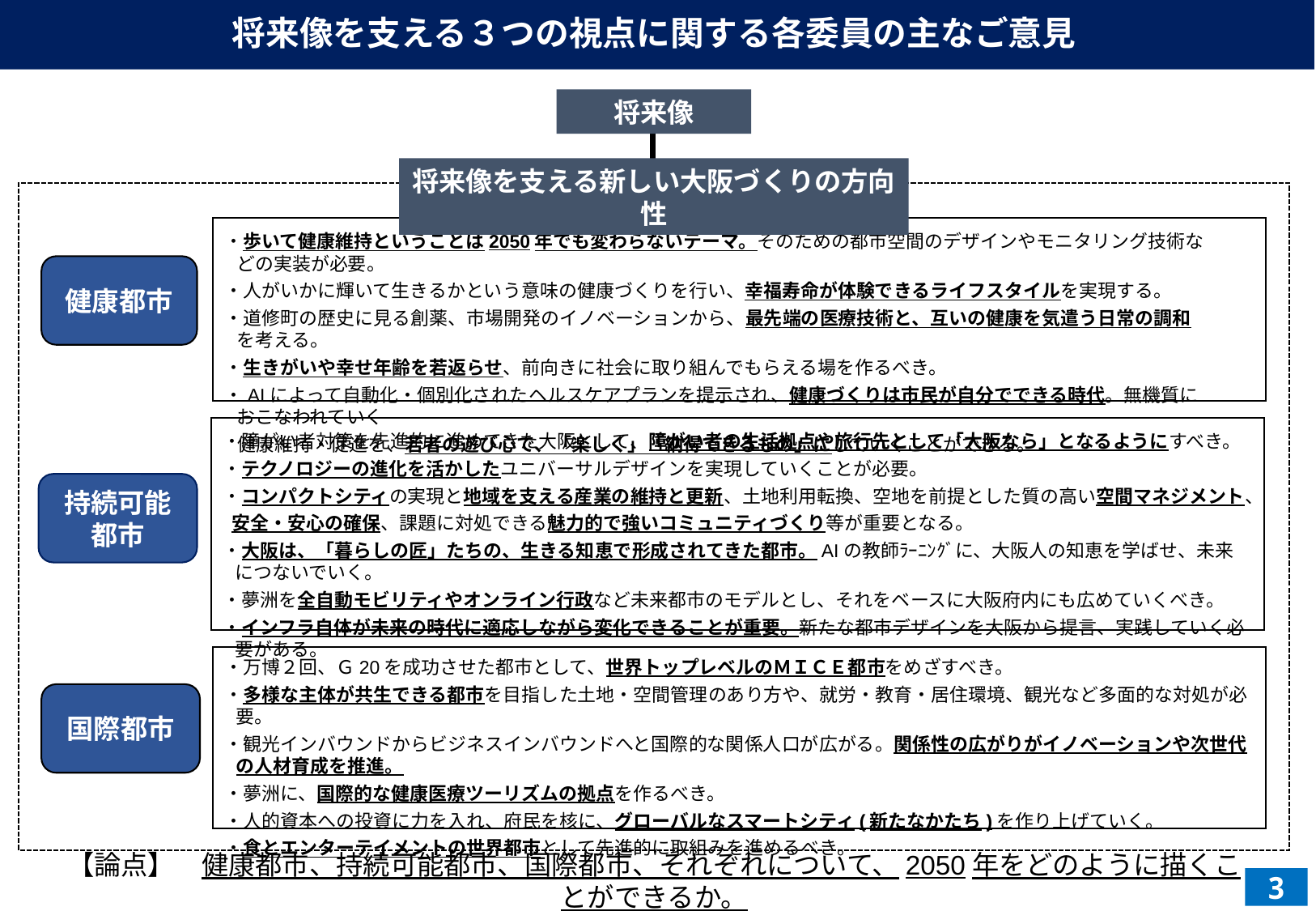

# 将来像を支える３つの視点に関する各委員の主なご意見
将来像
将来像を支える新しい大阪づくりの方向性

・歩いて健康維持ということは2050年でも変わらないテーマ。そのための都市空間のデザインやモニタリング技術などの実装が必要。
・人がいかに輝いて生きるかという意味の健康づくりを行い、幸福寿命が体験できるライフスタイルを実現する。
・道修町の歴史に見る創薬、市場開発のイノベーションから、最先端の医療技術と、互いの健康を気遣う日常の調和を考える。
・生きがいや幸せ年齢を若返らせ、前向きに社会に取り組んでもらえる場を作るべき。
・AIによって自動化・個別化されたヘルスケアプランを提示され、健康づくりは市民が自分でできる時代。無機質におこなわれていく
  健康維持・促進を、若者の遊び心で、「楽しく」「納得できるもの」にしていくことができる。

健康都市

・障がい者対策を先進的に進めてきた大阪として、障がい者の生活拠点や旅行先として「大阪なら」となるようにすべき。
・テクノロジーの進化を活かしたユニバーサルデザインを実現していくことが必要。
・コンパクトシティの実現と地域を支える産業の維持と更新、土地利用転換、空地を前提とした質の高い空間マネジメント、
 安全・安心の確保、課題に対処できる魅力的で強いコミュニティづくり等が重要となる。
・大阪は、「暮らしの匠」たちの、生きる知恵で形成されてきた都市。AIの教師ﾗｰﾆﾝｸﾞに、大阪人の知恵を学ばせ、未来につないでいく。
・夢洲を全自動モビリティやオンライン行政など未来都市のモデルとし、それをベースに大阪府内にも広めていくべき。
・インフラ自体が未来の時代に適応しながら変化できることが重要。新たな都市デザインを大阪から提言、実践していく必要がある。
持続可能都市

・万博２回、Ｇ20を成功させた都市として、世界トップレベルのＭＩＣＥ都市をめざすべき。
・多様な主体が共生できる都市を目指した土地・空間管理のあり方や、就労・教育・居住環境、観光など多面的な対処が必要。
・観光インバウンドからビジネスインバウンドへと国際的な関係人口が広がる。関係性の広がりがイノベーションや次世代の人材育成を推進。
・夢洲に、国際的な健康医療ツーリズムの拠点を作るべき。
・人的資本への投資に力を入れ、府民を核に、グローバルなスマートシティ(新たなかたち)を作り上げていく。
・食とエンターテイメントの世界都市として先進的に取組みを進めるべき。
国際都市
【論点】　健康都市、持続可能都市、国際都市、それぞれについて、2050年をどのように描くことができるか。
3